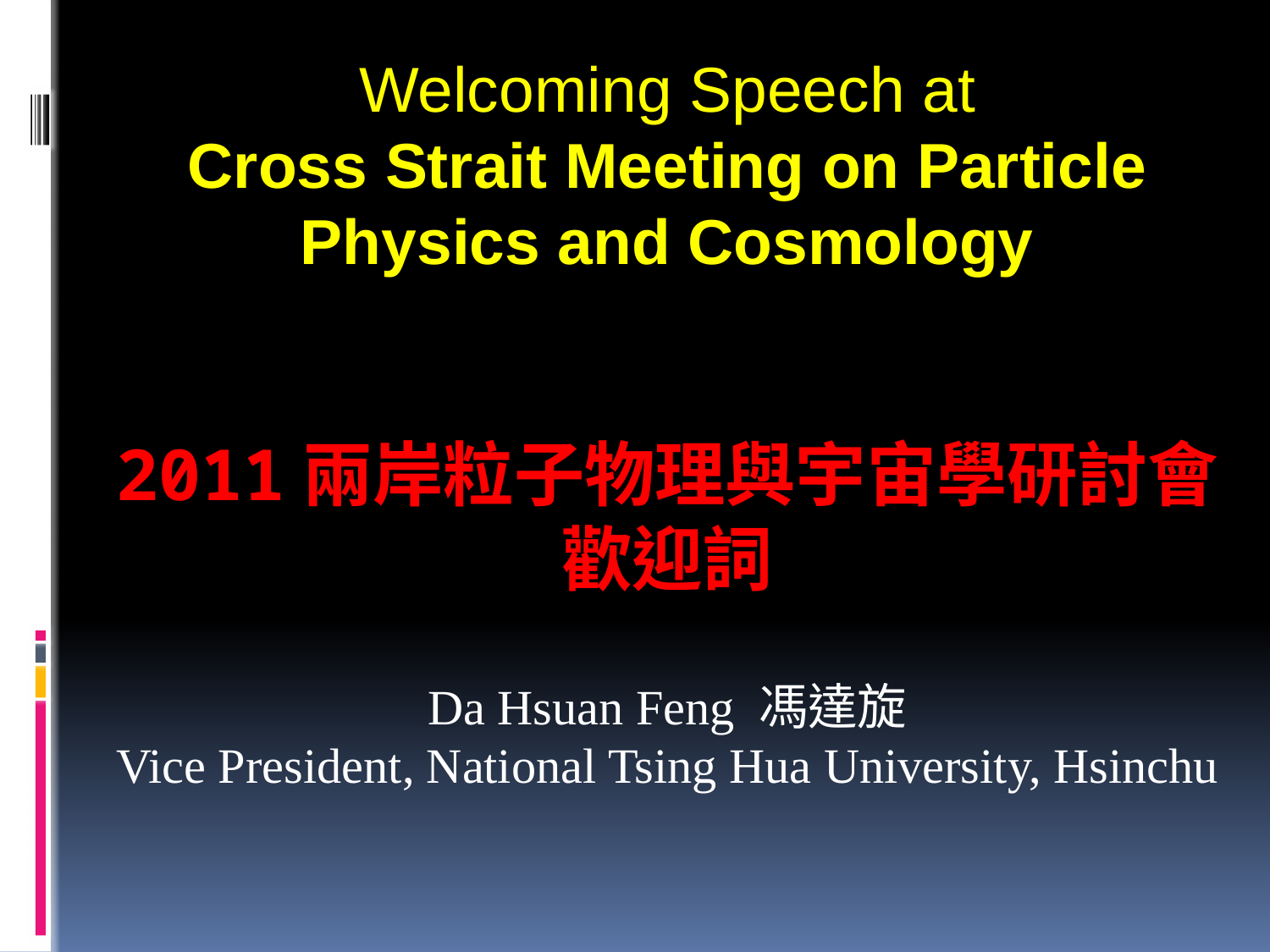

Welcoming Speech at
Cross Strait Meeting on Particle Physics and Cosmology

2011兩岸粒子物理與宇宙學研討會
歡迎詞

Da Hsuan Feng 馮達旋
Vice President, National Tsing Hua University, Hsinchu